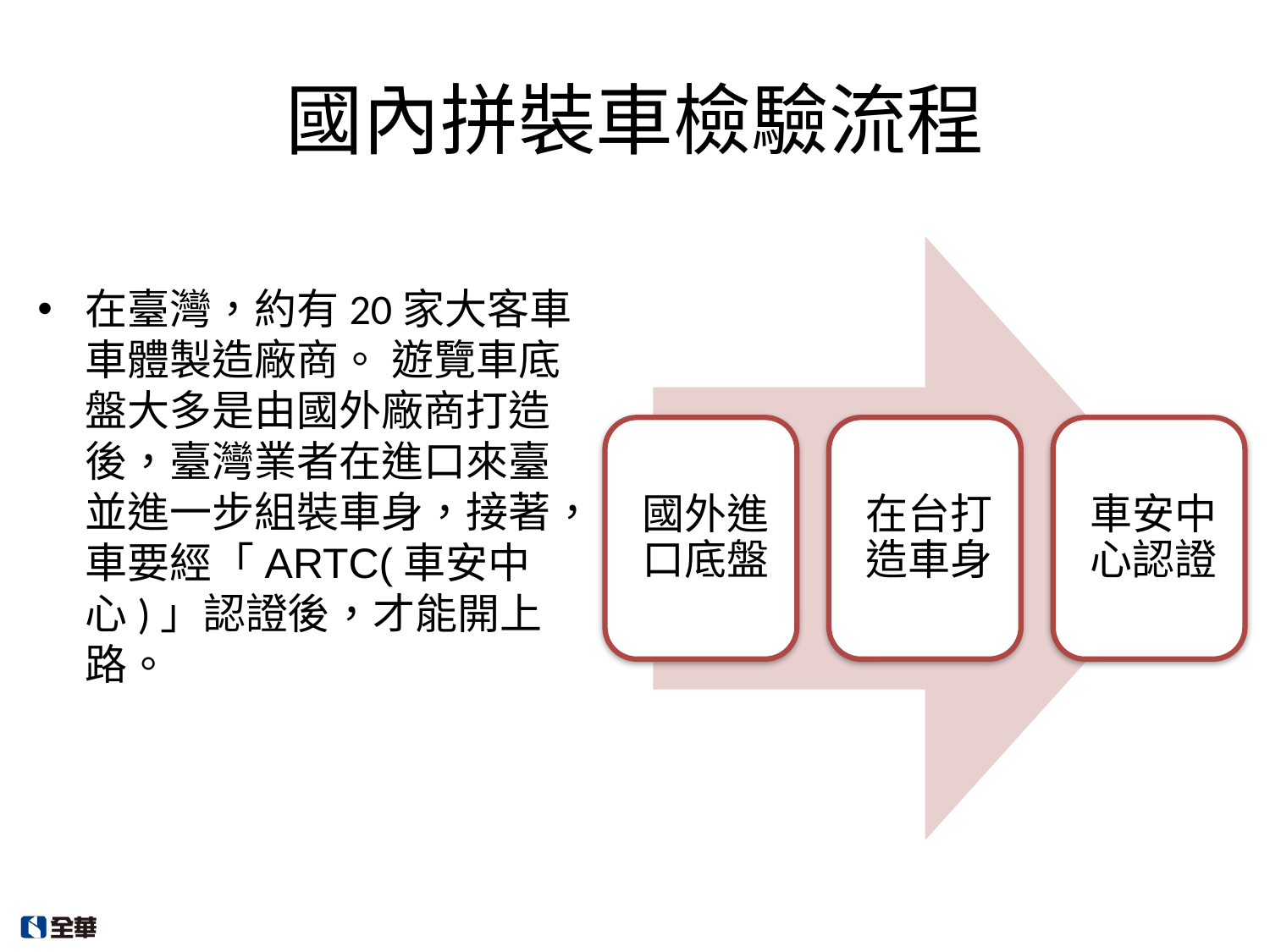

# 國內拼裝車檢驗流程
國外進口底盤
在台打造車身
車安中心認證
在臺灣，約有20家大客車車體製造廠商。 遊覽車底盤大多是由國外廠商打造後，臺灣業者在進口來臺並進一步組裝車身，接著，車要經「ARTC(車安中心)」認證後，才能開上路。